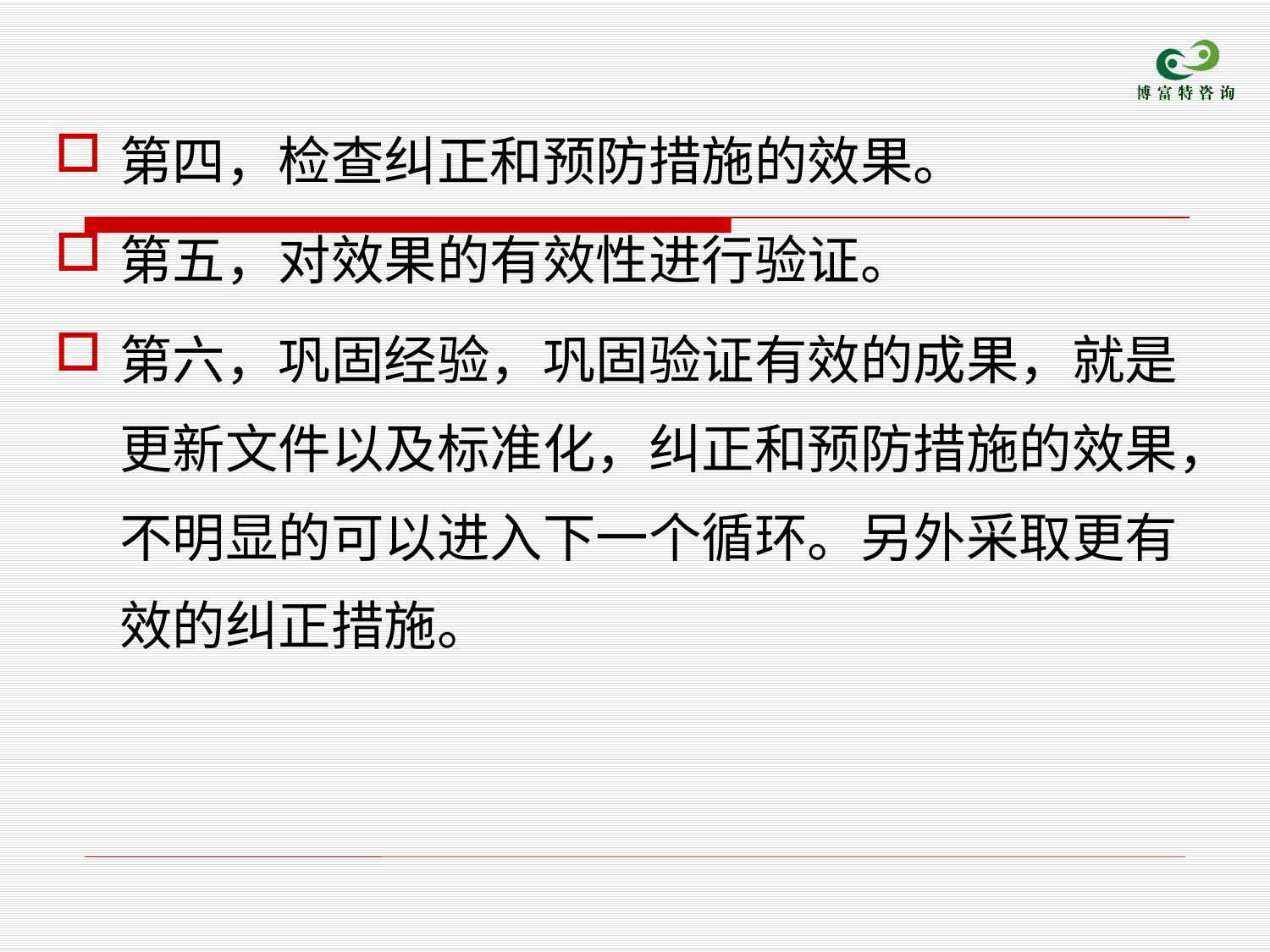

第四，检查纠正和预防措施的效果。
第五，对效果的有效性进行验证。
第六，巩固经验，巩固验证有效的成果，就是更新文件以及标准化，纠正和预防措施的效果，不明显的可以进入下一个循环。另外采取更有效的纠正措施。
779